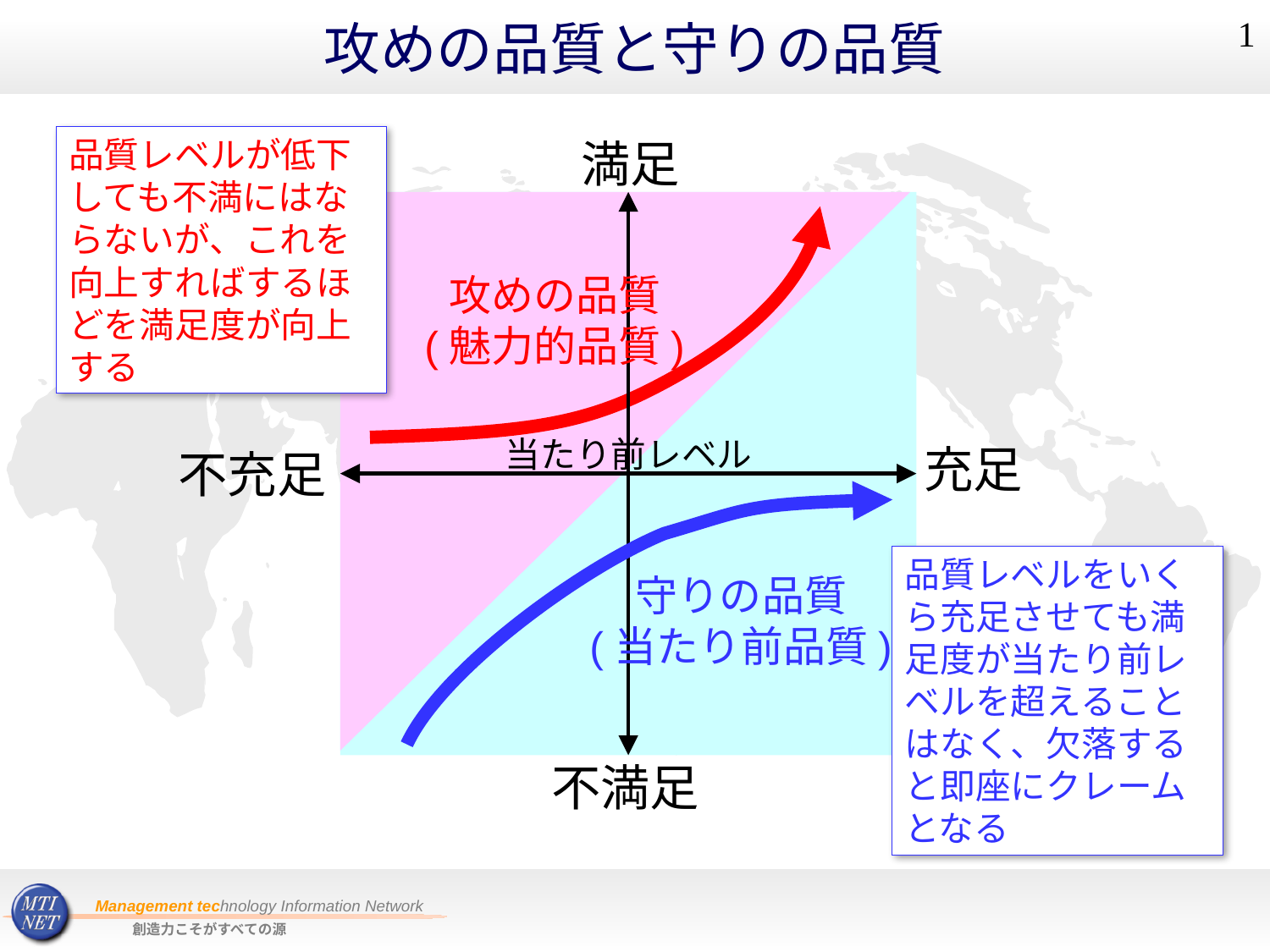

# 攻めの品質と守りの品質
1
品質レベルが低下しても不満にはならないが、これを向上すればするほどを満足度が向上する
満足

攻めの品質
(魅力的品質)
当たり前レベル
充足
不充足

守りの品質
(当たり前品質)
不満足
品質レベルをいくら充足させても満足度が当たり前レベルを超えることはなく、欠落すると即座にクレームとなる